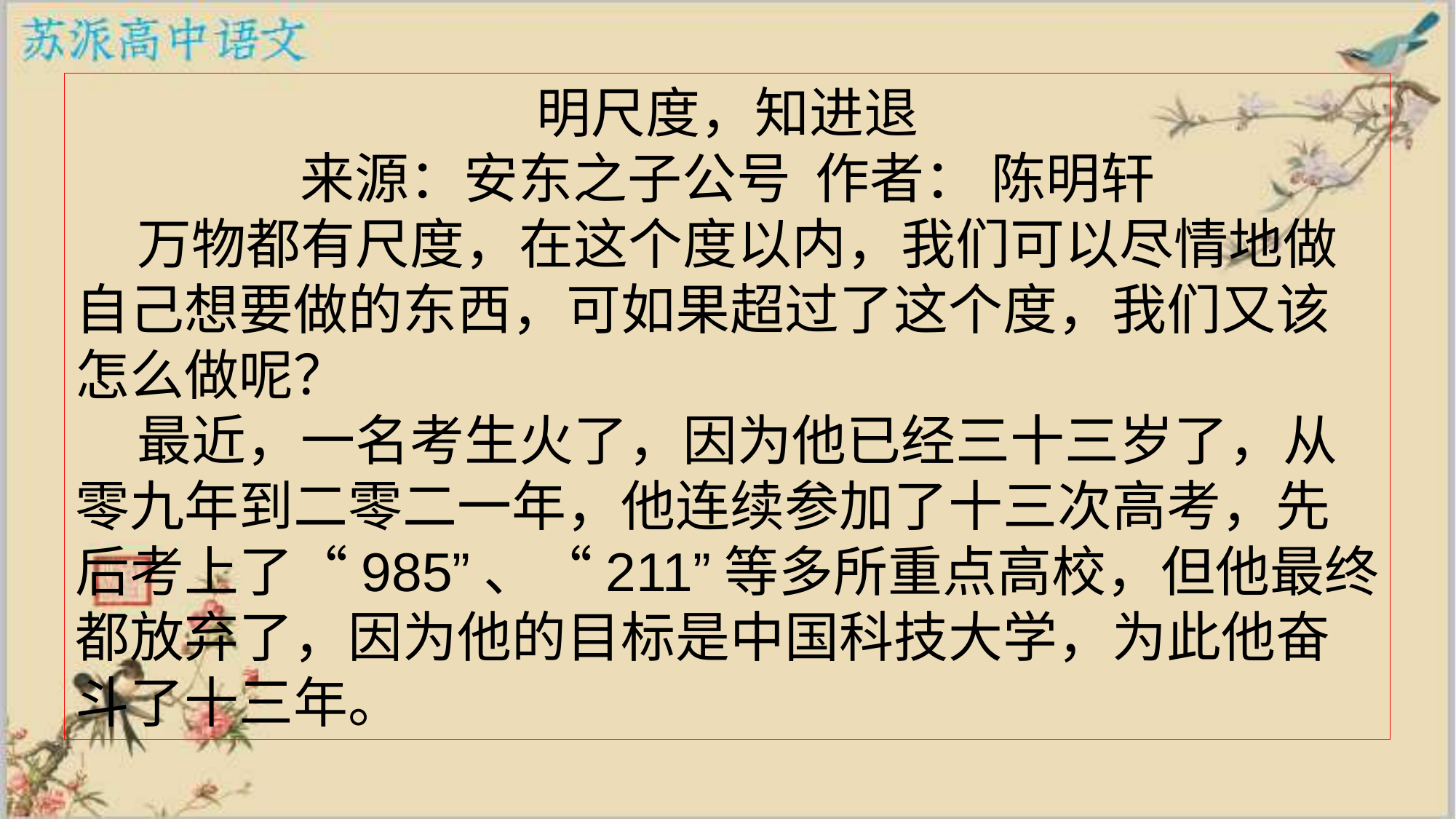

明尺度，知进退
来源：安东之子公号  作者： 陈明轩
    万物都有尺度，在这个度以内，我们可以尽情地做自己想要做的东西，可如果超过了这个度，我们又该怎么做呢？
    最近，一名考生火了，因为他已经三十三岁了，从零九年到二零二一年，他连续参加了十三次高考，先后考上了“985”、“211”等多所重点高校，但他最终都放弃了，因为他的目标是中国科技大学，为此他奋斗了十三年。